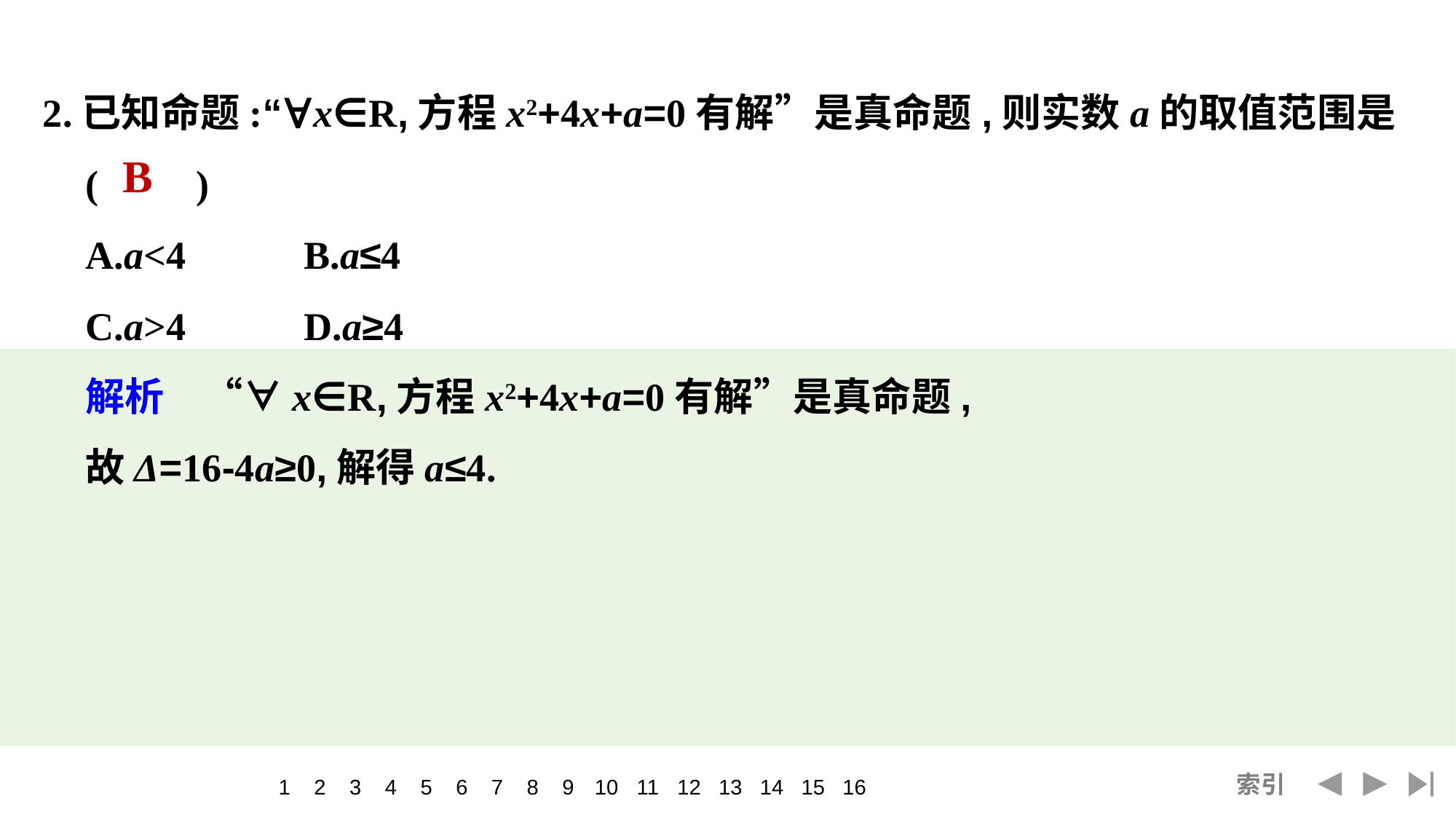

2.已知命题:“∀x∈R,方程x2+4x+a=0有解”是真命题,则实数a的取值范围是(　　)
	A.a<4		B.a≤4
	C.a>4		D.a≥4
	解析　“∀x∈R,方程x2+4x+a=0有解”是真命题,
	故Δ=16-4a≥0,解得a≤4.
B